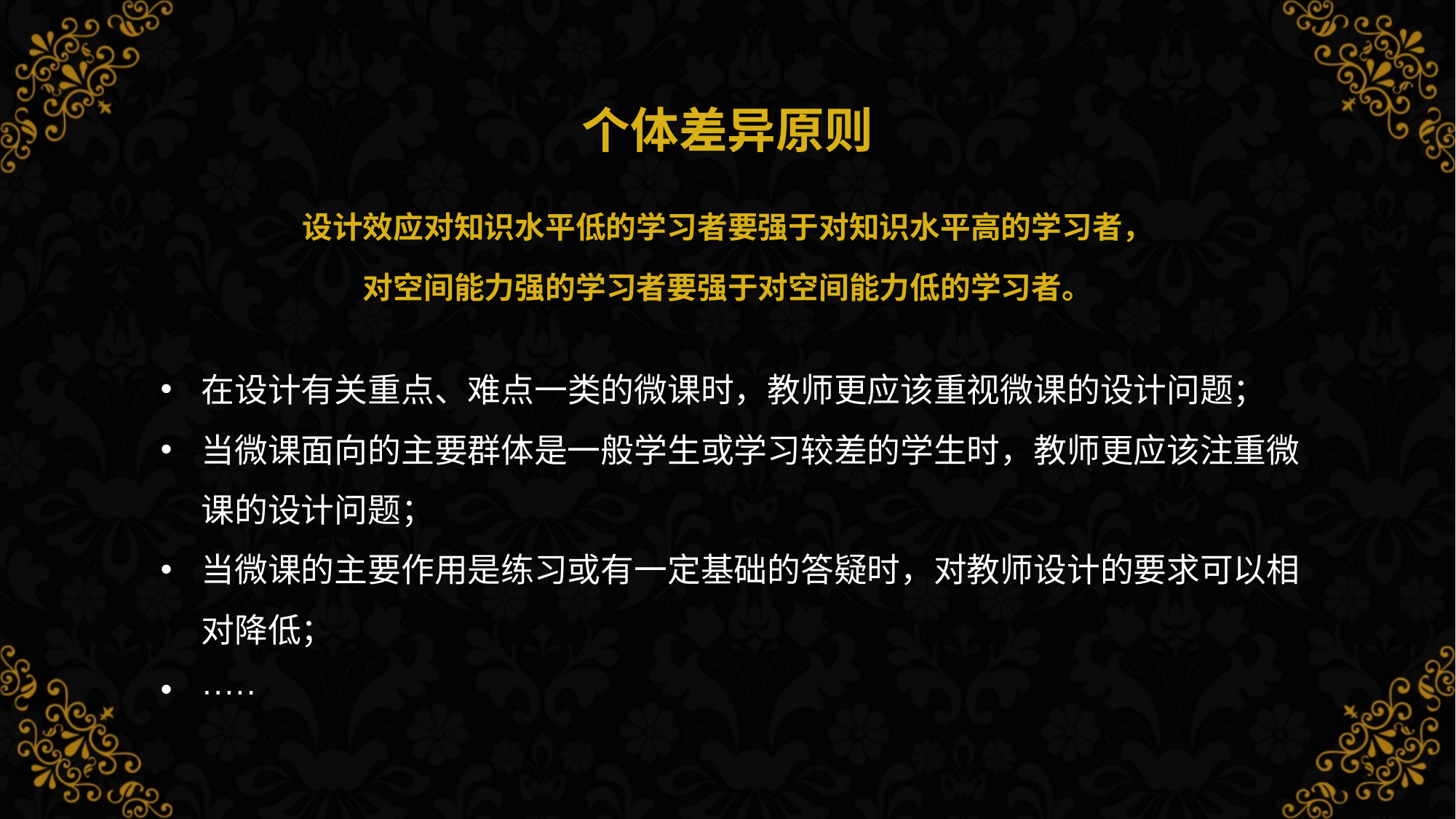

# 个体差异原则
设计效应对知识水平低的学习者要强于对知识水平高的学习者，
对空间能力强的学习者要强于对空间能力低的学习者。
在设计有关重点、难点一类的微课时，教师更应该重视微课的设计问题；
当微课面向的主要群体是一般学生或学习较差的学生时，教师更应该注重微课的设计问题；
当微课的主要作用是练习或有一定基础的答疑时，对教师设计的要求可以相对降低；
·····